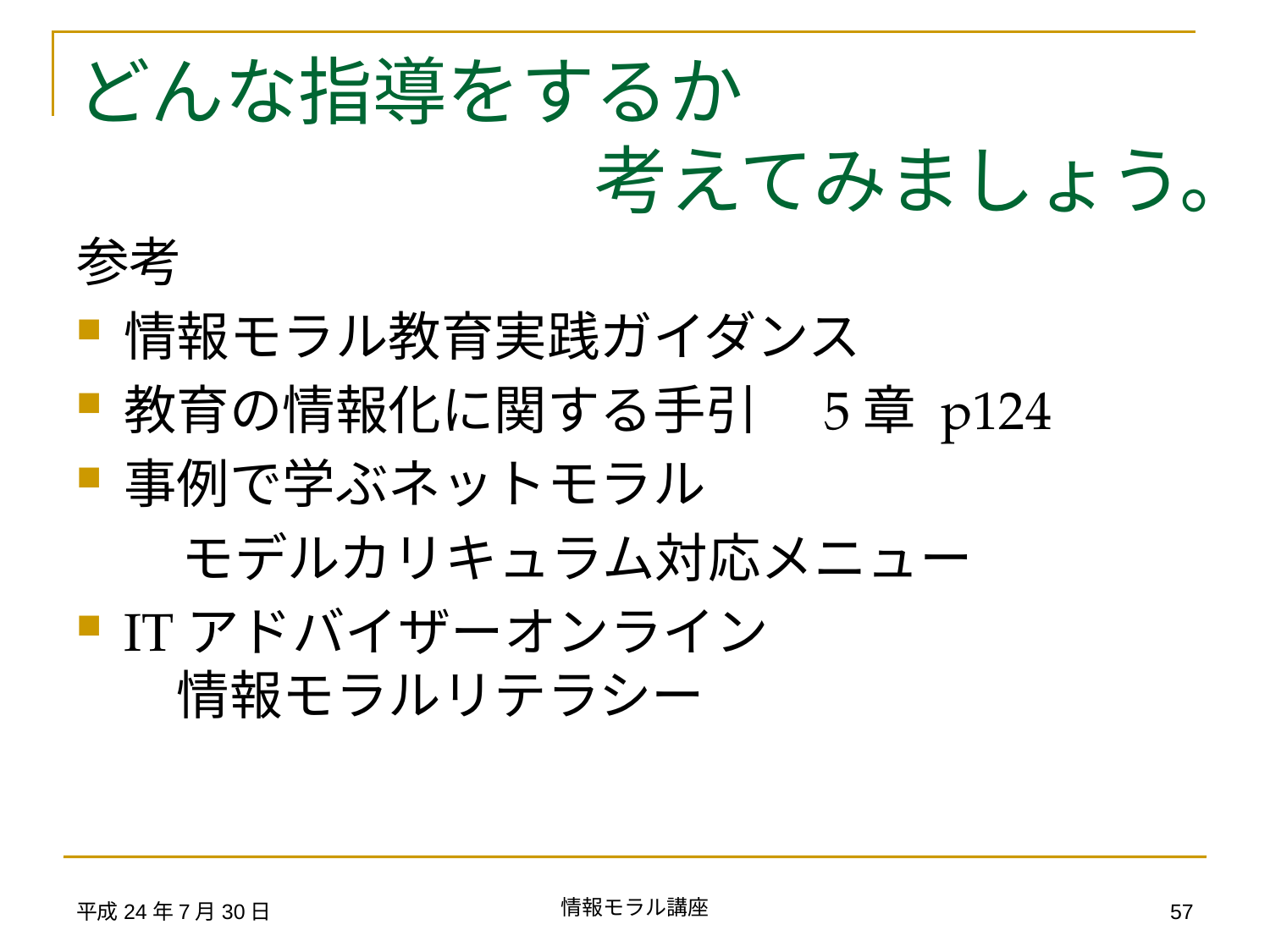

# どんな指導をするか 　　　　　　　考えてみましょう。
参考
情報モラル教育実践ガイダンス
教育の情報化に関する手引　5章 p124
事例で学ぶネットモラル
　　モデルカリキュラム対応メニュー
ITアドバイザーオンライン
　情報モラルリテラシー
平成24年7月30日
57
情報モラル講座